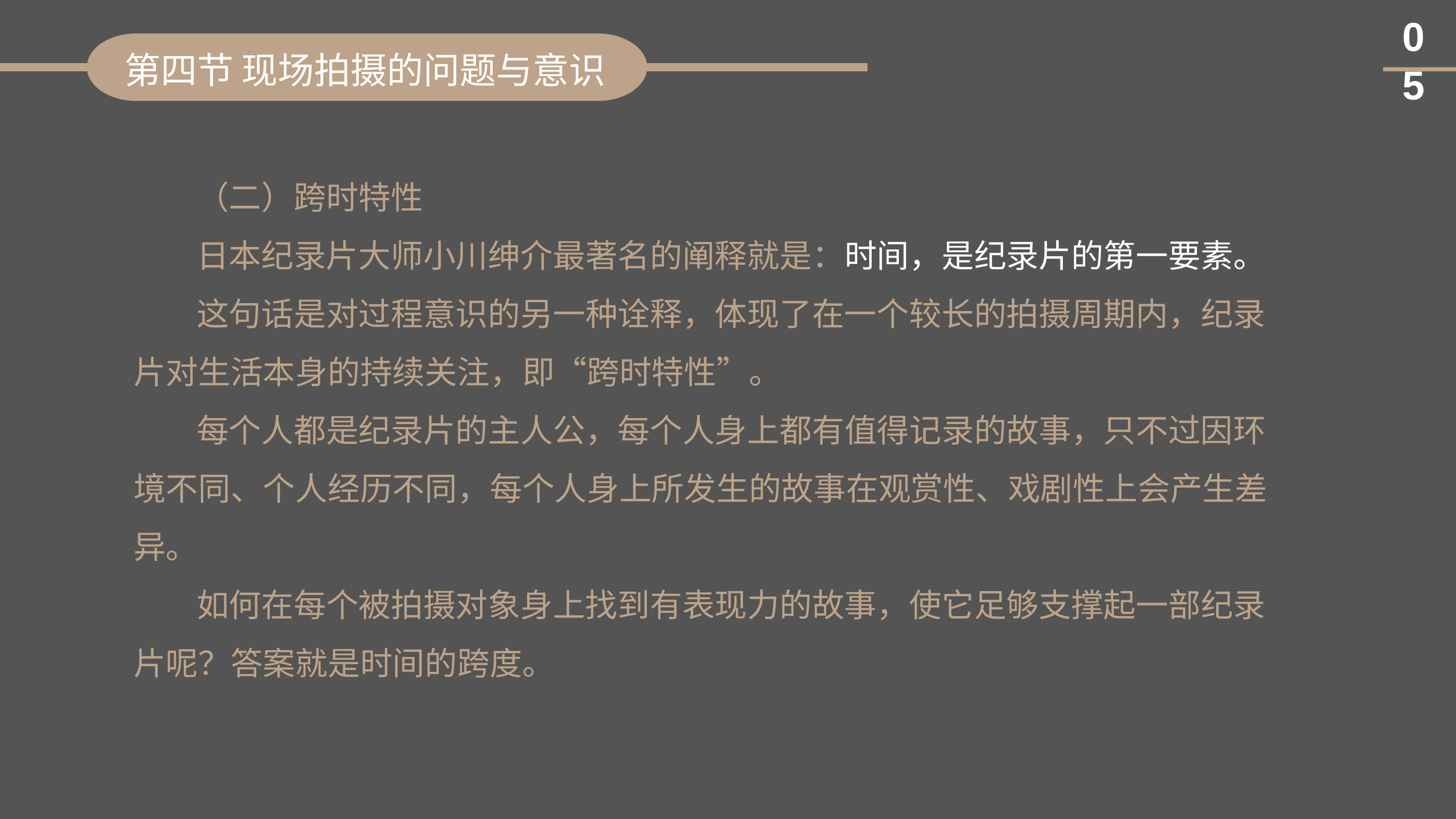

05

第四节 现场拍摄的问题与意识

（二）跨时特性
日本纪录片大师小川绅介最著名的阐释就是：时间，是纪录片的第一要素。
这句话是对过程意识的另一种诠释，体现了在一个较长的拍摄周期内，纪录片对生活本身的持续关注，即“跨时特性”。
每个人都是纪录片的主人公，每个人身上都有值得记录的故事，只不过因环境不同、个人经历不同，每个人身上所发生的故事在观赏性、戏剧性上会产生差异。
如何在每个被拍摄对象身上找到有表现力的故事，使它足够支撑起一部纪录片呢？答案就是时间的跨度。